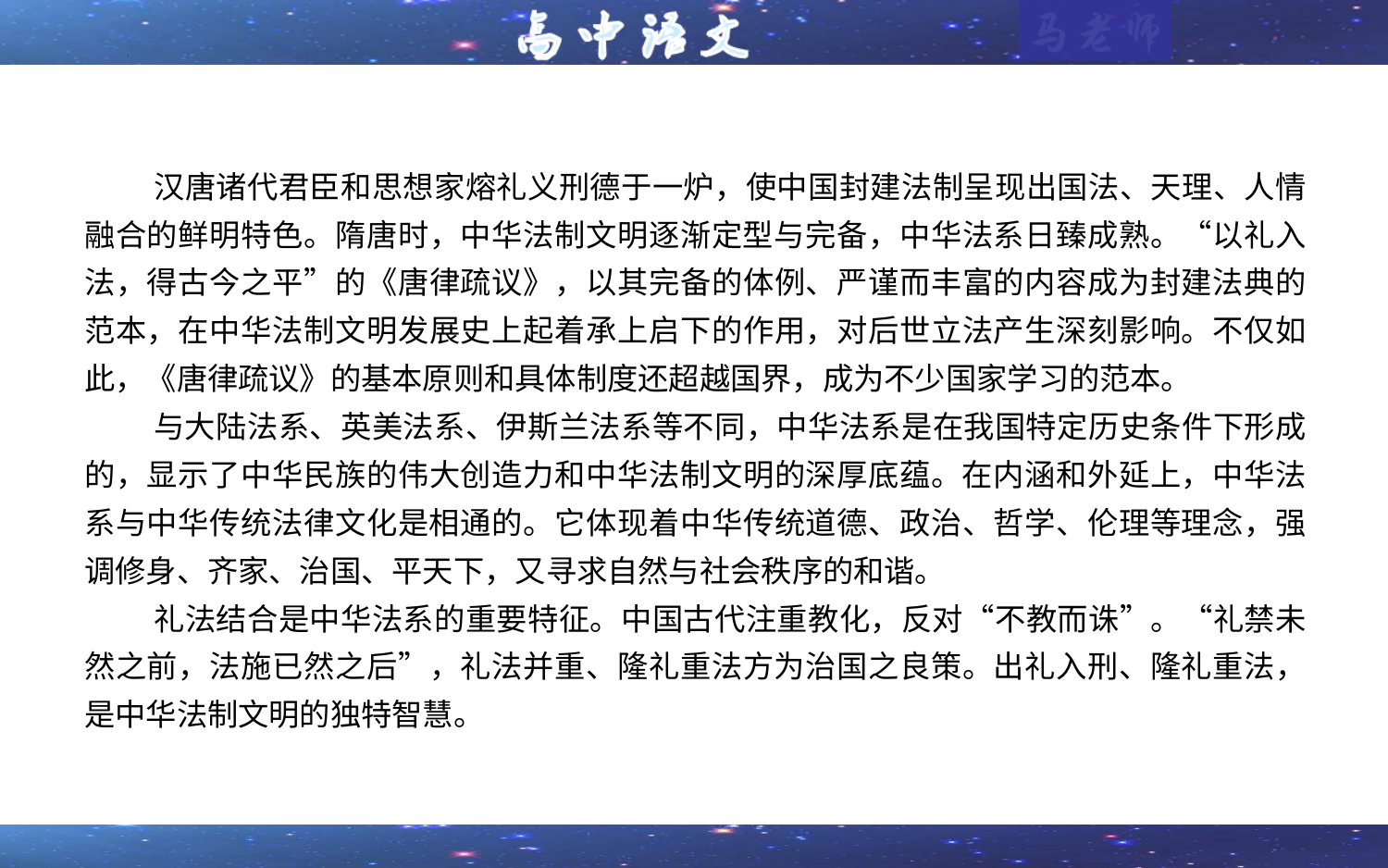

汉唐诸代君臣和思想家熔礼义刑德于一炉，使中国封建法制呈现出国法、天理、人情融合的鲜明特色。隋唐时，中华法制文明逐渐定型与完备，中华法系日臻成熟。“以礼入法，得古今之平”的《唐律疏议》，以其完备的体例、严谨而丰富的内容成为封建法典的范本，在中华法制文明发展史上起着承上启下的作用，对后世立法产生深刻影响。不仅如此，《唐律疏议》的基本原则和具体制度还超越国界，成为不少国家学习的范本。
与大陆法系、英美法系、伊斯兰法系等不同，中华法系是在我国特定历史条件下形成的，显示了中华民族的伟大创造力和中华法制文明的深厚底蕴。在内涵和外延上，中华法系与中华传统法律文化是相通的。它体现着中华传统道德、政治、哲学、伦理等理念，强调修身、齐家、治国、平天下，又寻求自然与社会秩序的和谐。
礼法结合是中华法系的重要特征。中国古代注重教化，反对“不教而诛”。“礼禁未然之前，法施已然之后”，礼法并重、隆礼重法方为治国之良策。出礼入刑、隆礼重法，是中华法制文明的独特智慧。